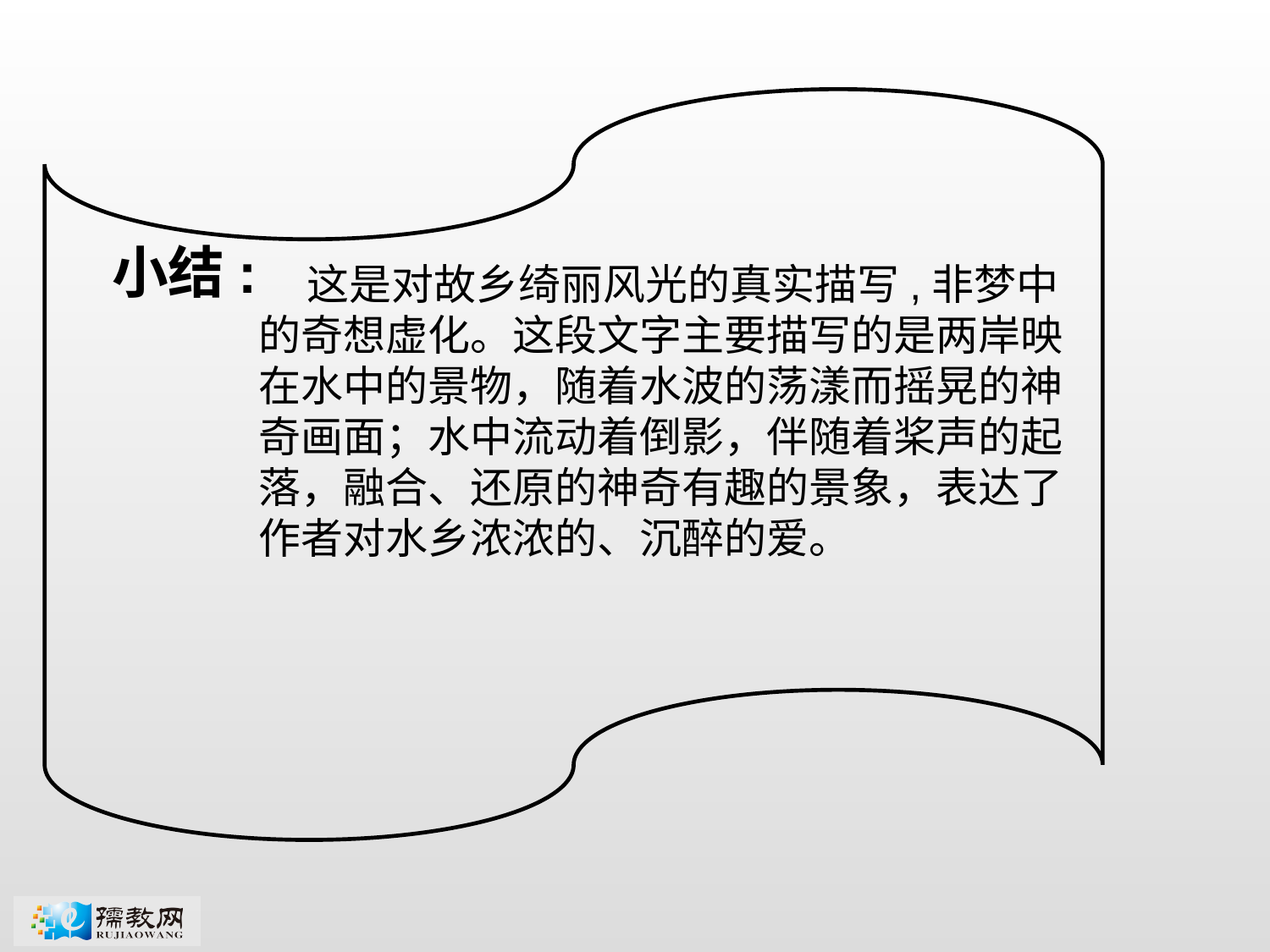

小结:
    这是对故乡绮丽风光的真实描写,非梦中的奇想虚化。这段文字主要描写的是两岸映在水中的景物，随着水波的荡漾而摇晃的神奇画面；水中流动着倒影，伴随着桨声的起落，融合、还原的神奇有趣的景象，表达了作者对水乡浓浓的、沉醉的爱。